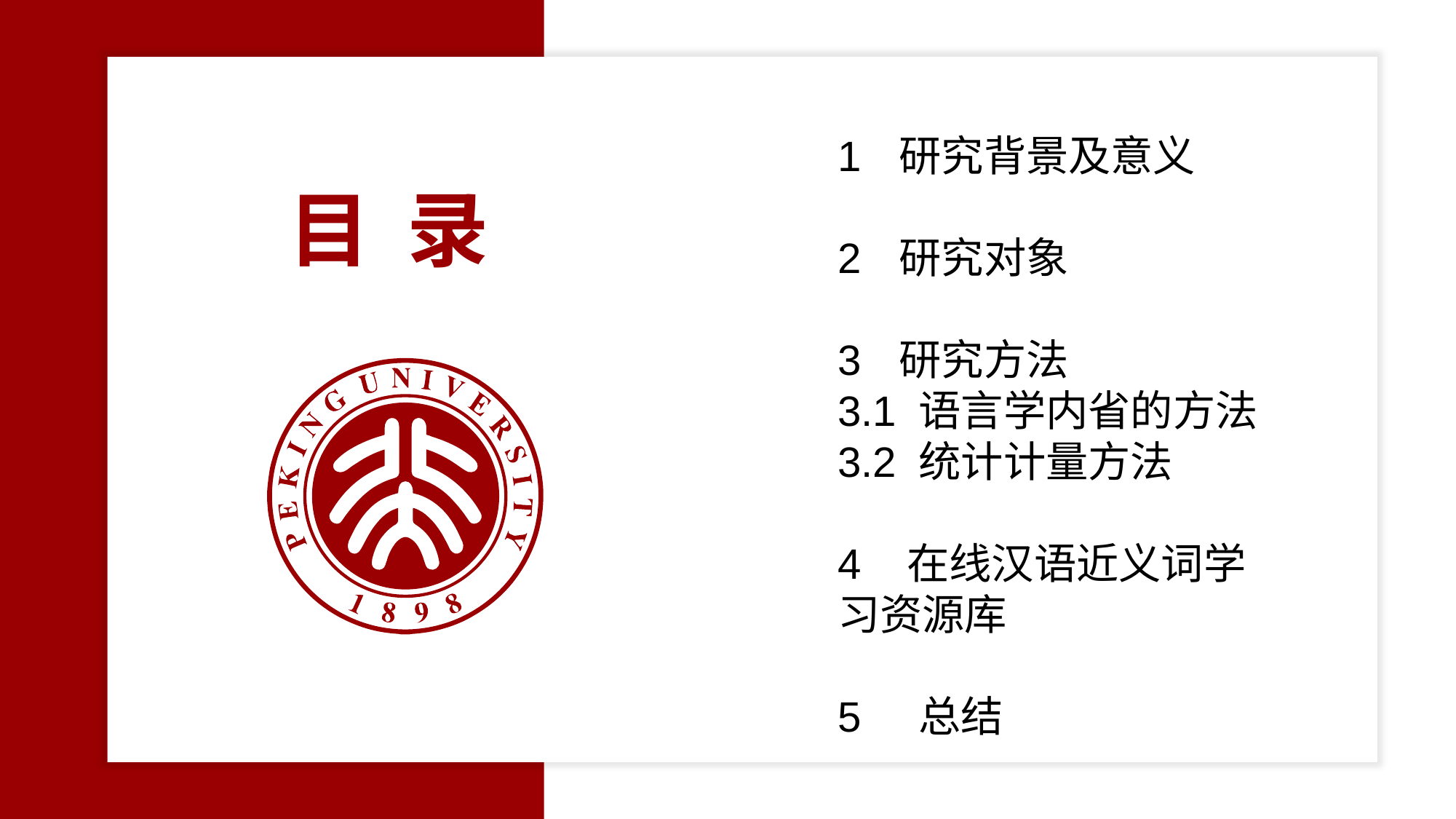

研究背景及意义

研究对象

研究方法
3.1 语言学内省的方法
3.2 统计计量方法

4   在线汉语近义词学习资源库

5    总结

目  录